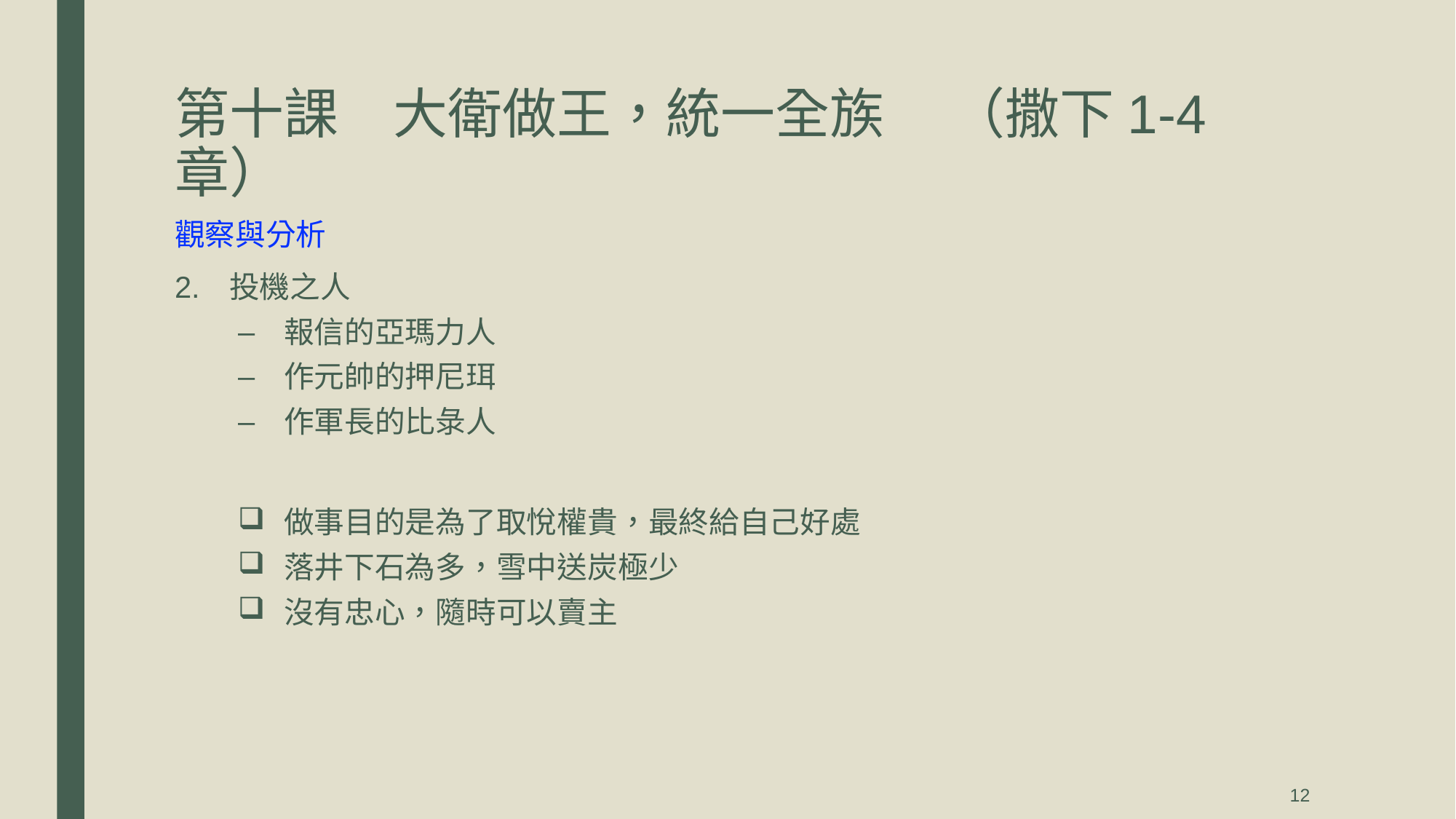

# 第十課	大衛做王，統一全族	 （撒下1-4章）
觀察與分析
投機之人
報信的亞瑪力人
作元帥的押尼珥
作軍長的比彔人

做事目的是為了取悅權貴，最終給自己好處
落井下石為多，雪中送炭極少
沒有忠心，隨時可以賣主

12